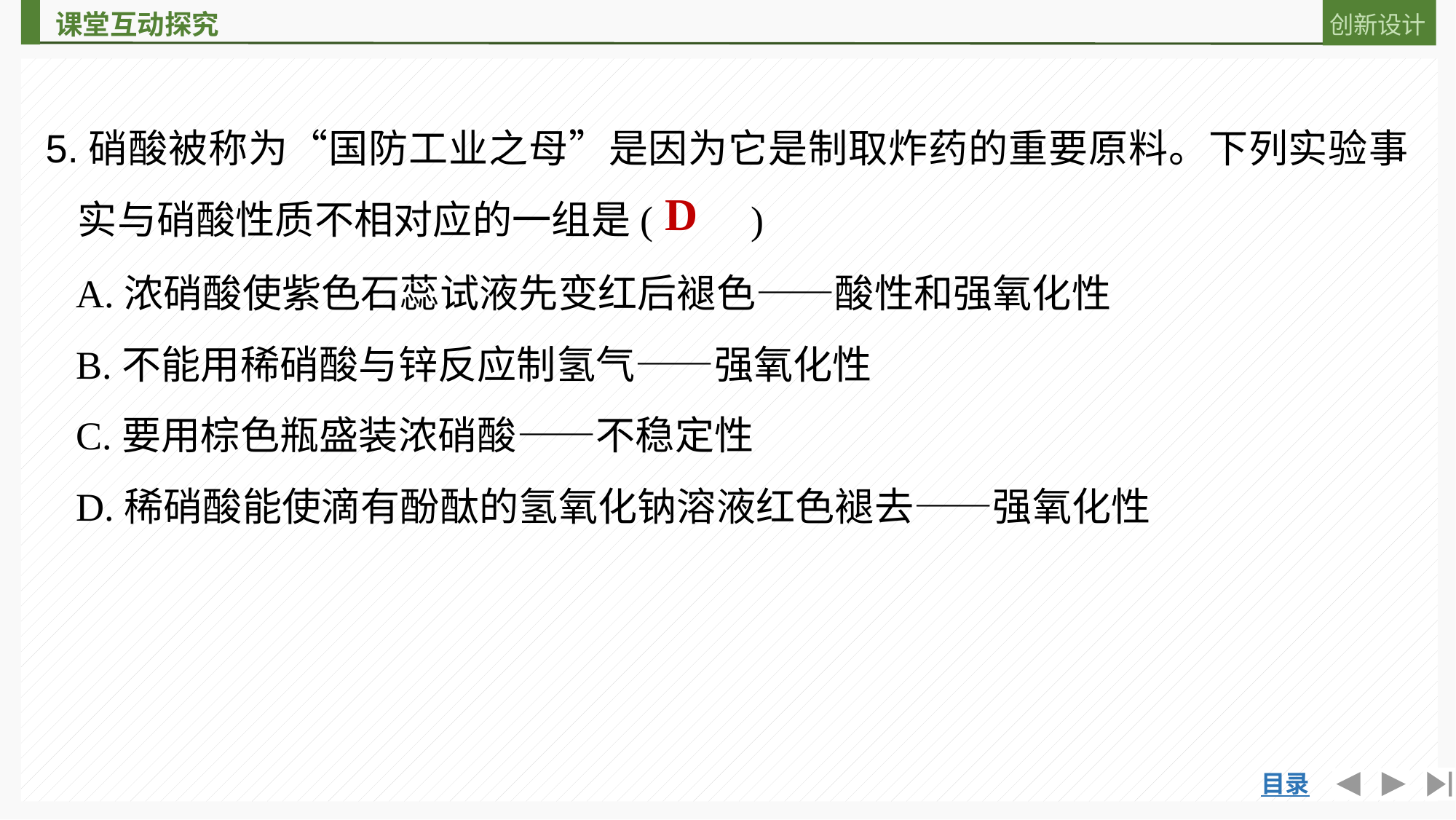

5.硝酸被称为“国防工业之母”是因为它是制取炸药的重要原料。下列实验事实与硝酸性质不相对应的一组是(　　)
D
A.浓硝酸使紫色石蕊试液先变红后褪色——酸性和强氧化性
B.不能用稀硝酸与锌反应制氢气——强氧化性
C.要用棕色瓶盛装浓硝酸——不稳定性
D.稀硝酸能使滴有酚酞的氢氧化钠溶液红色褪去——强氧化性